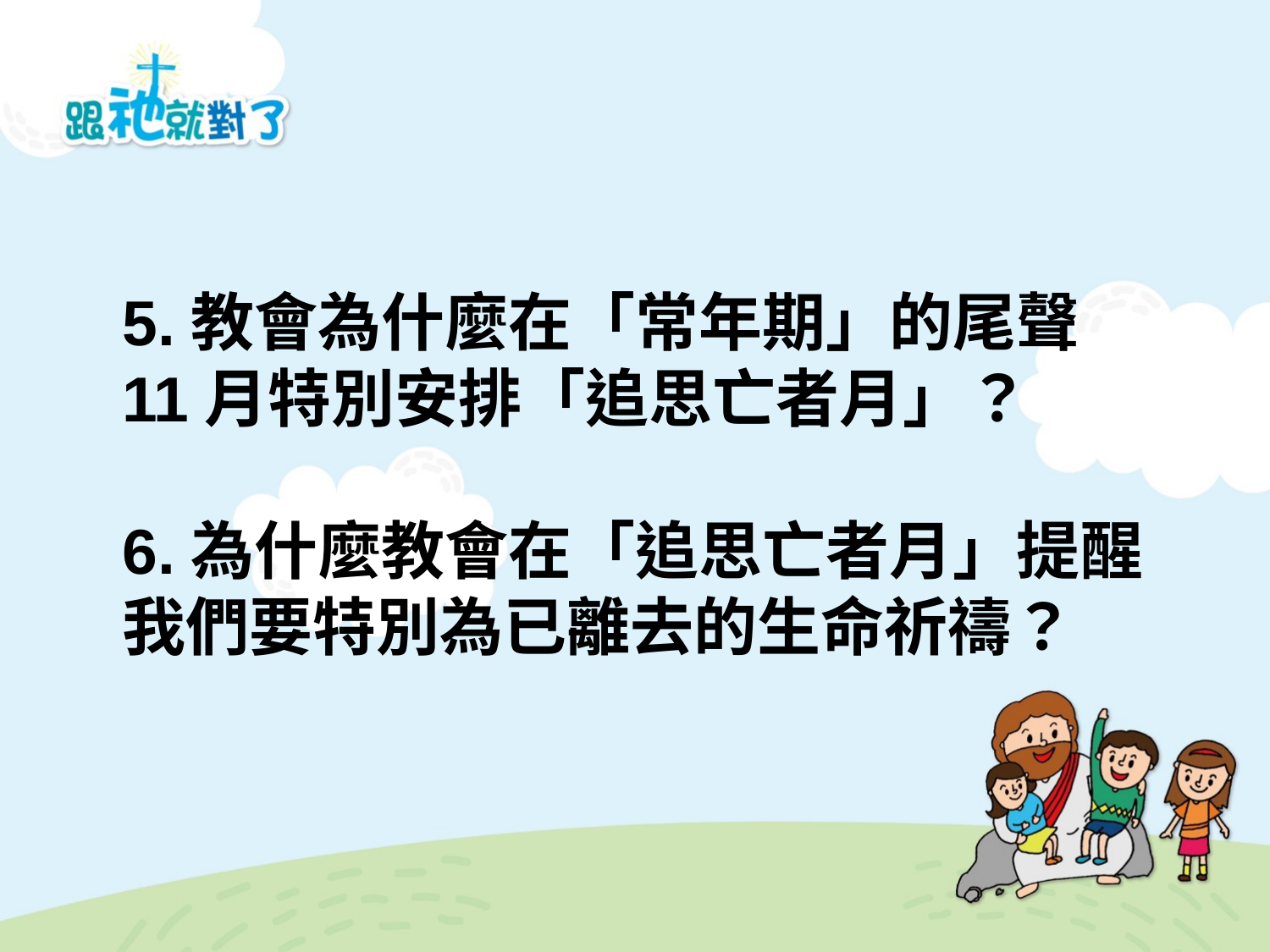

5.教會為什麼在「常年期」的尾聲11月特別安排「追思亡者月」？

6.為什麼教會在「追思亡者月」提醒我們要特別為已離去的生命祈禱？